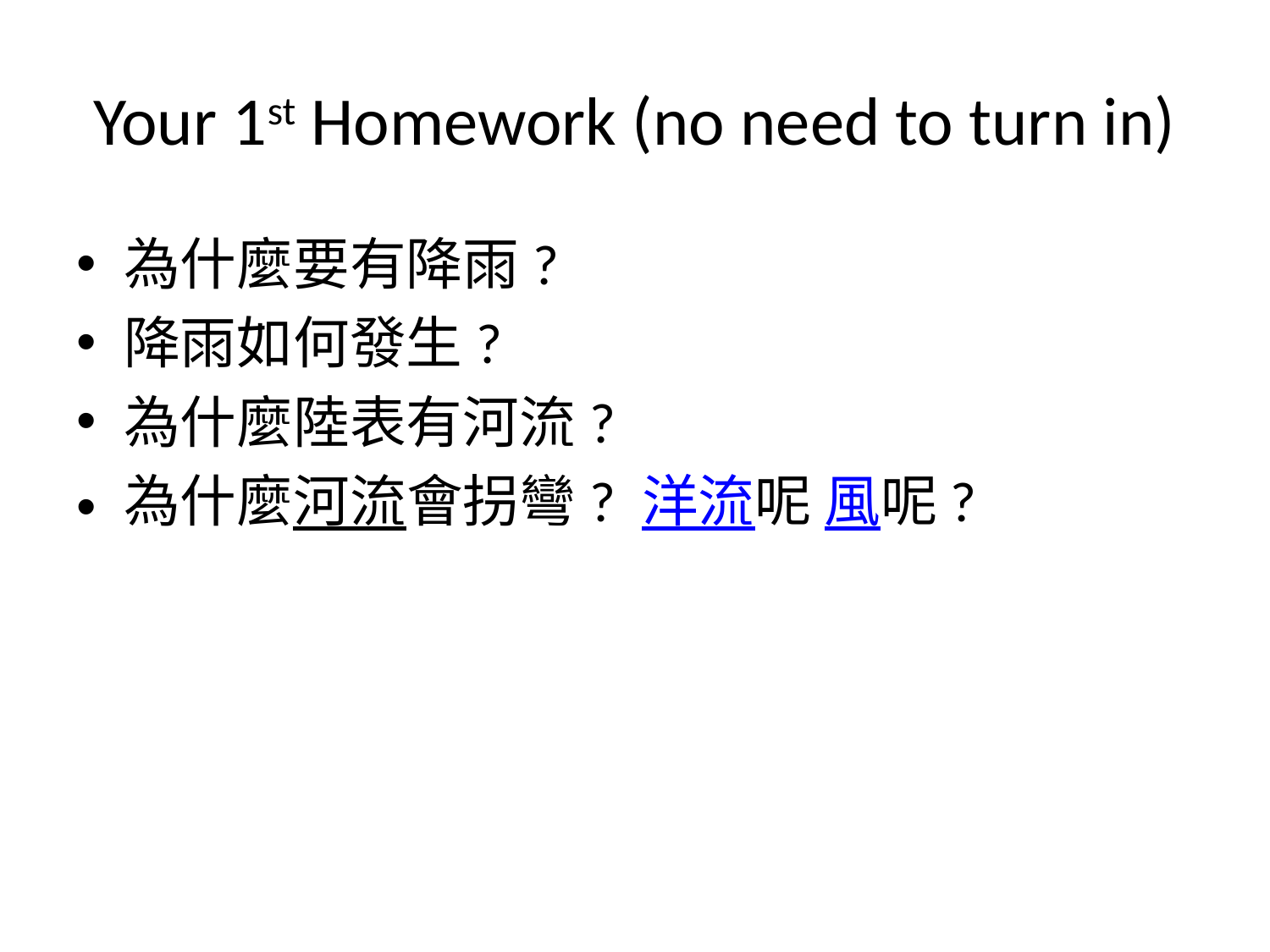

# Your 1st Homework (no need to turn in)
為什麼要有降雨?
降雨如何發生?
為什麼陸表有河流?
為什麼河流會拐彎? 洋流呢 風呢?